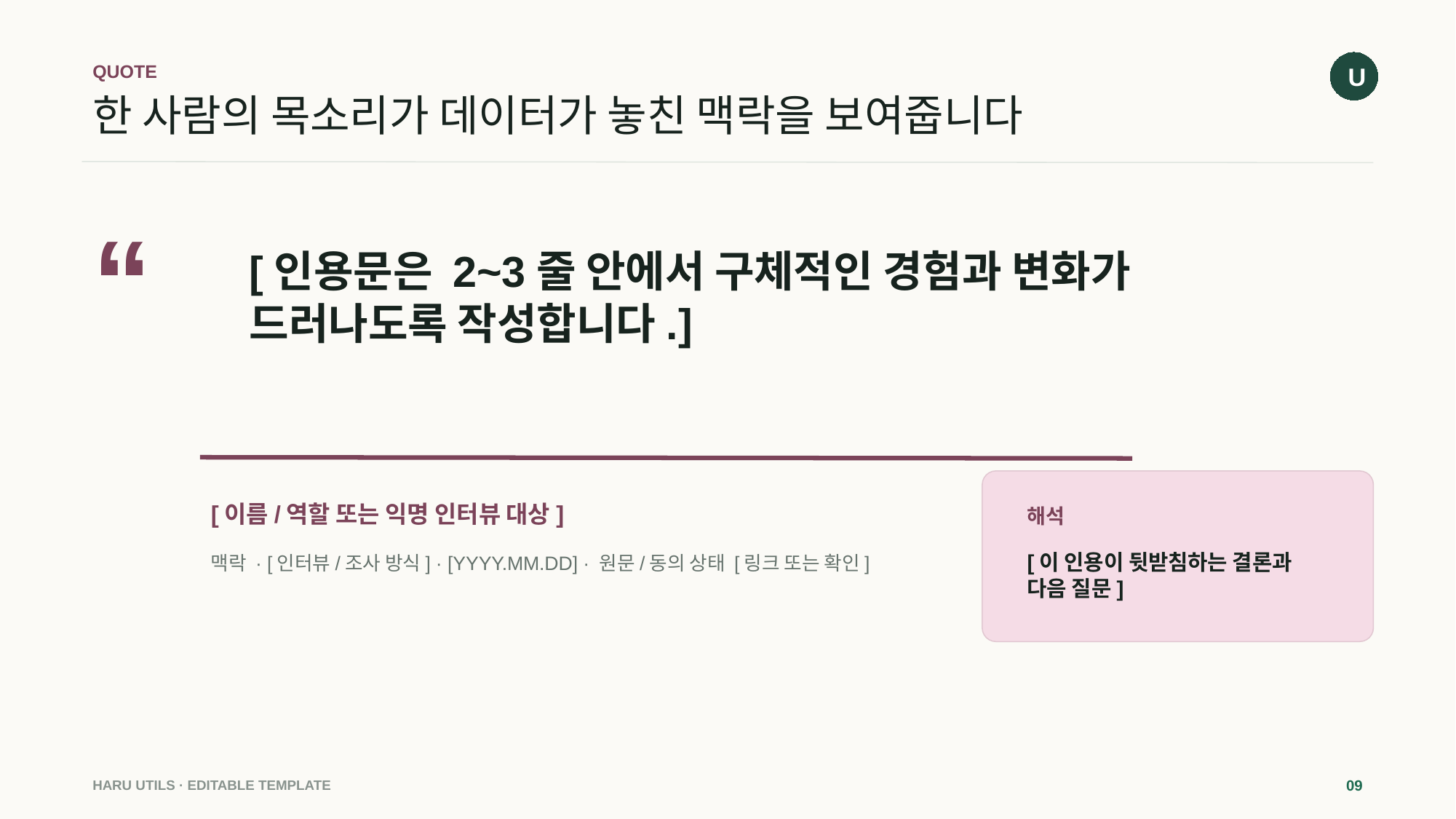

U
QUOTE
# 한 사람의 목소리가 데이터가 놓친 맥락을 보여줍니다

“
[인용문은 2~3줄 안에서 구체적인 경험과 변화가 드러나도록 작성합니다.]

[이름/역할 또는 익명 인터뷰 대상]
해석
[이 인용이 뒷받침하는 결론과 다음 질문]
맥락 · [인터뷰/조사 방식] · [YYYY.MM.DD] · 원문/동의 상태 [링크 또는 확인]
HARU UTILS · EDITABLE TEMPLATE
09